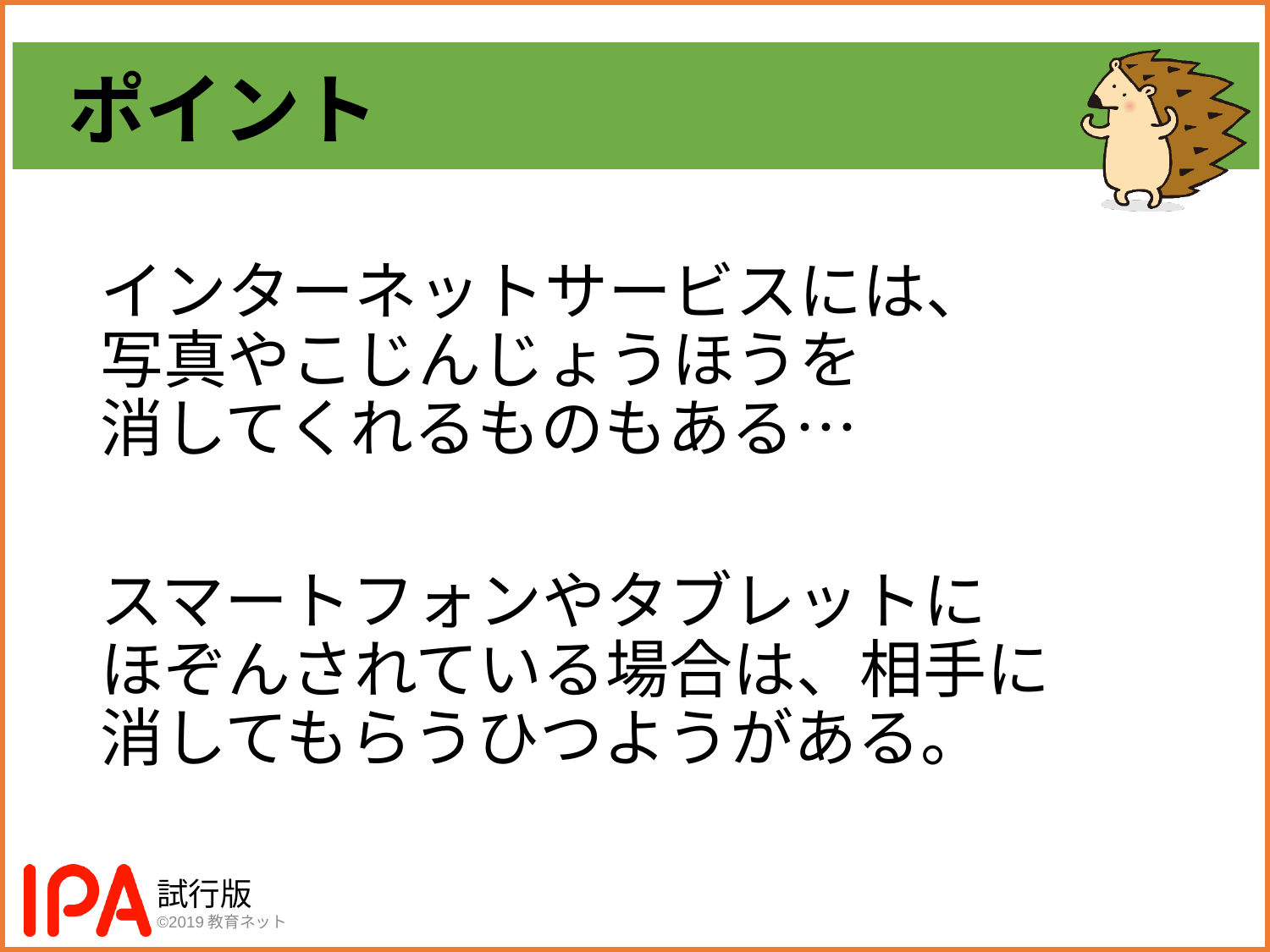

# ポイント
インターネットサービスには、
写真やこじんじょうほうを
消してくれるものもある…

スマートフォンやタブレットに
ほぞんされている場合は、相手に
消してもらうひつようがある。